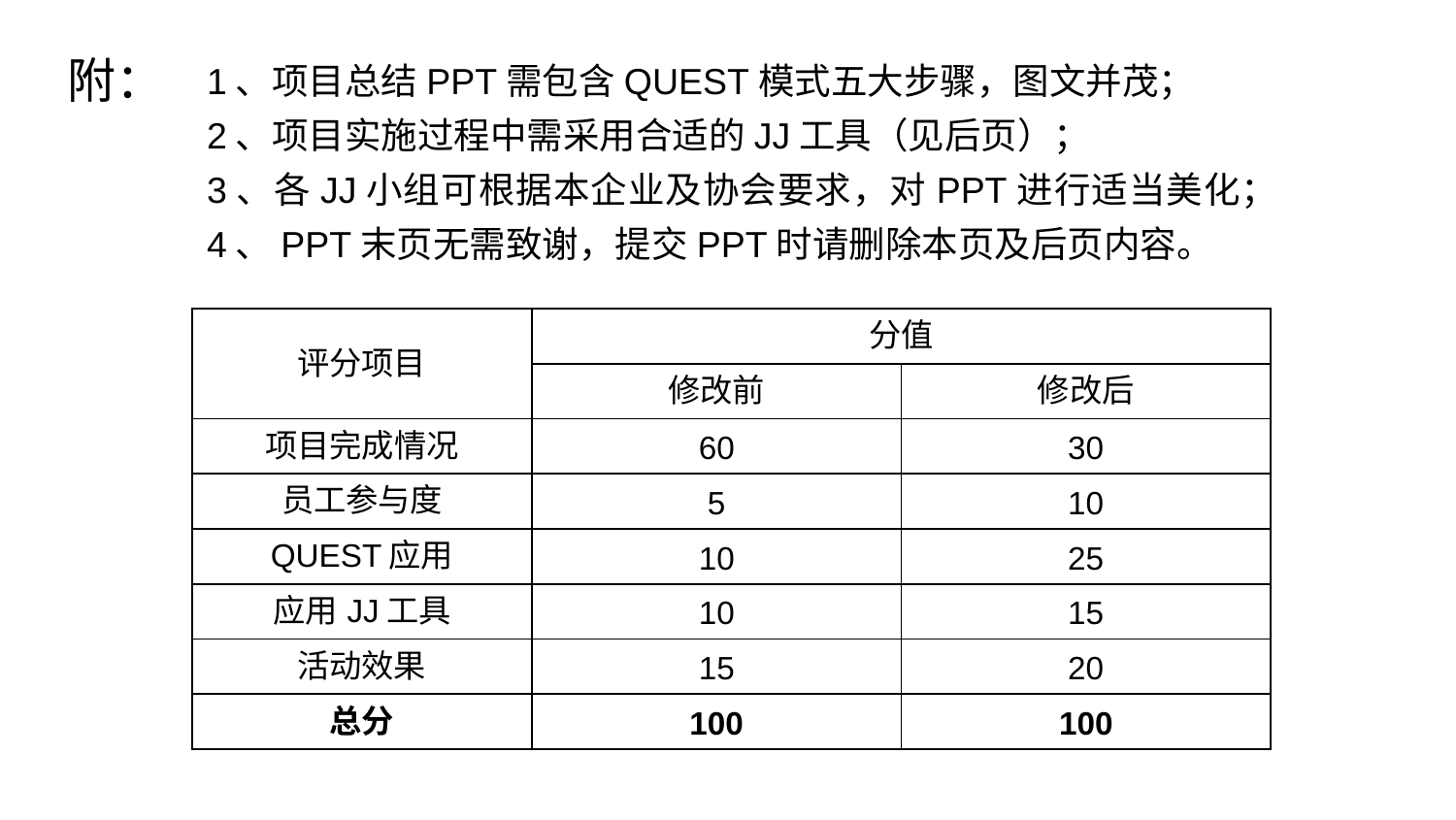

附：
1、项目总结PPT需包含QUEST模式五大步骤，图文并茂；
2、项目实施过程中需采用合适的JJ工具（见后页）；
3、各JJ小组可根据本企业及协会要求，对PPT进行适当美化；
4、PPT末页无需致谢，提交PPT时请删除本页及后页内容。
| 评分项目 | 分值 |  |
| --- | --- | --- |
|  | 修改前 | 修改后 |
| 项目完成情况 | 60 | 30 |
| 员工参与度 | 5 | 10 |
| QUEST应用 | 10 | 25 |
| 应用JJ工具 | 10 | 15 |
| 活动效果 | 15 | 20 |
| 总分 | 100 | 100 |